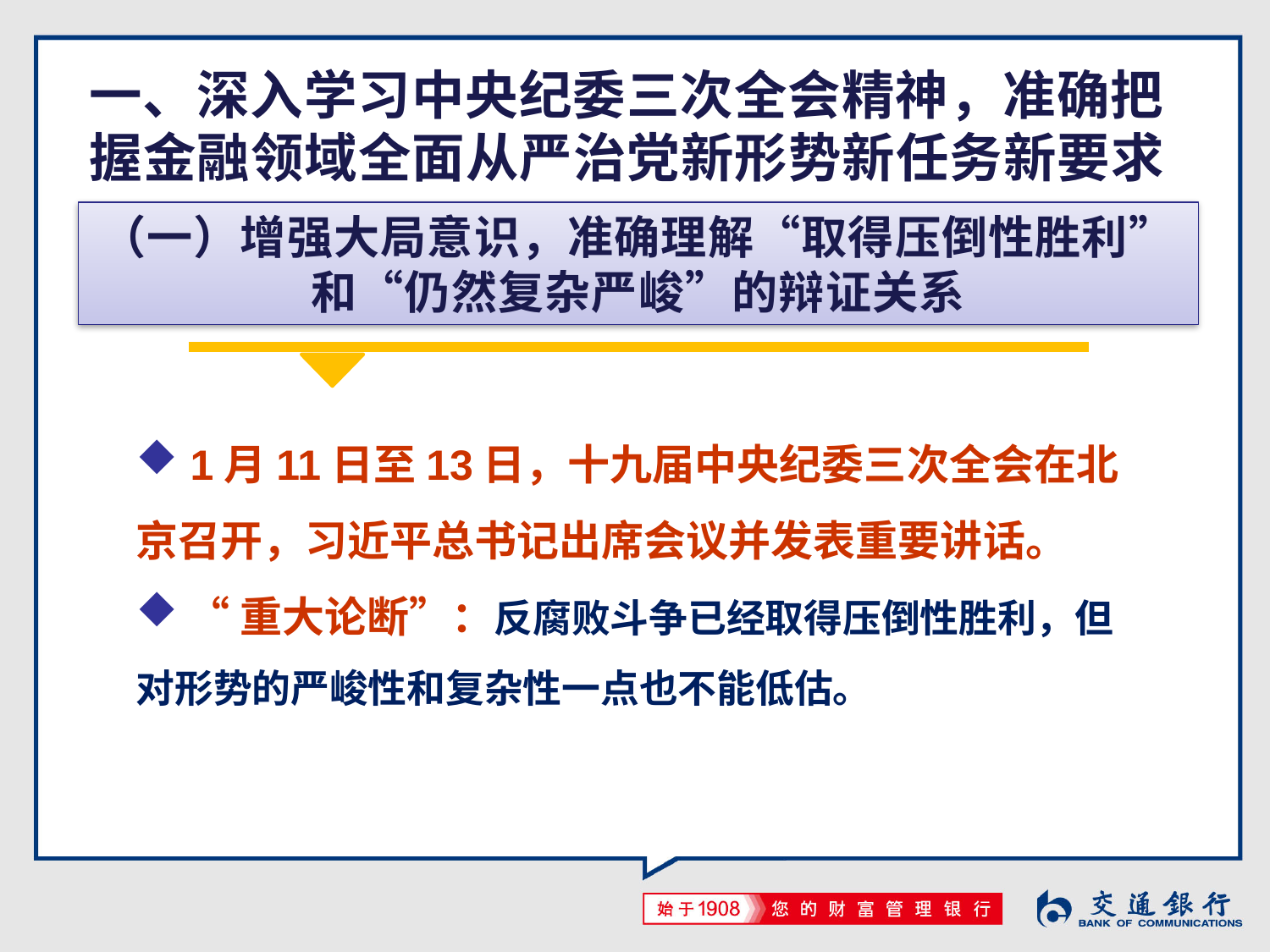

一、深入学习中央纪委三次全会精神，准确把握金融领域全面从严治党新形势新任务新要求
（一）增强大局意识，准确理解“取得压倒性胜利”和“仍然复杂严峻”的辩证关系

 1月11日至13日，十九届中央纪委三次全会在北京召开，习近平总书记出席会议并发表重要讲话。
 “重大论断”：反腐败斗争已经取得压倒性胜利，但对形势的严峻性和复杂性一点也不能低估。